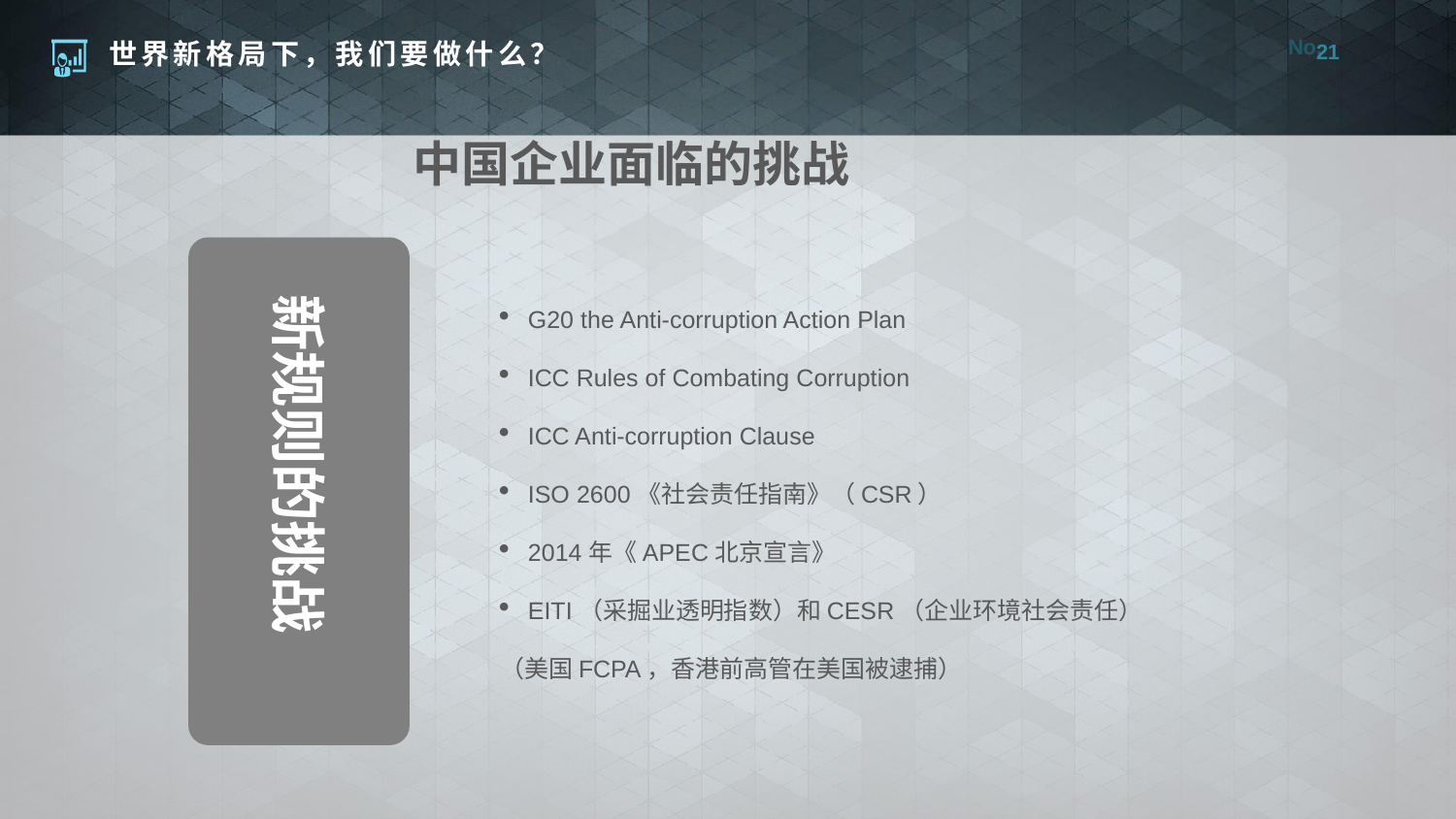

21
中国企业面临的挑战

新规则的挑战
G20 the Anti-corruption Action Plan
ICC Rules of Combating Corruption
ICC Anti-corruption Clause
ISO 2600《社会责任指南》（CSR）
2014年《APEC北京宣言》
EITI（采掘业透明指数）和CESR（企业环境社会责任）
（美国FCPA，香港前高管在美国被逮捕）